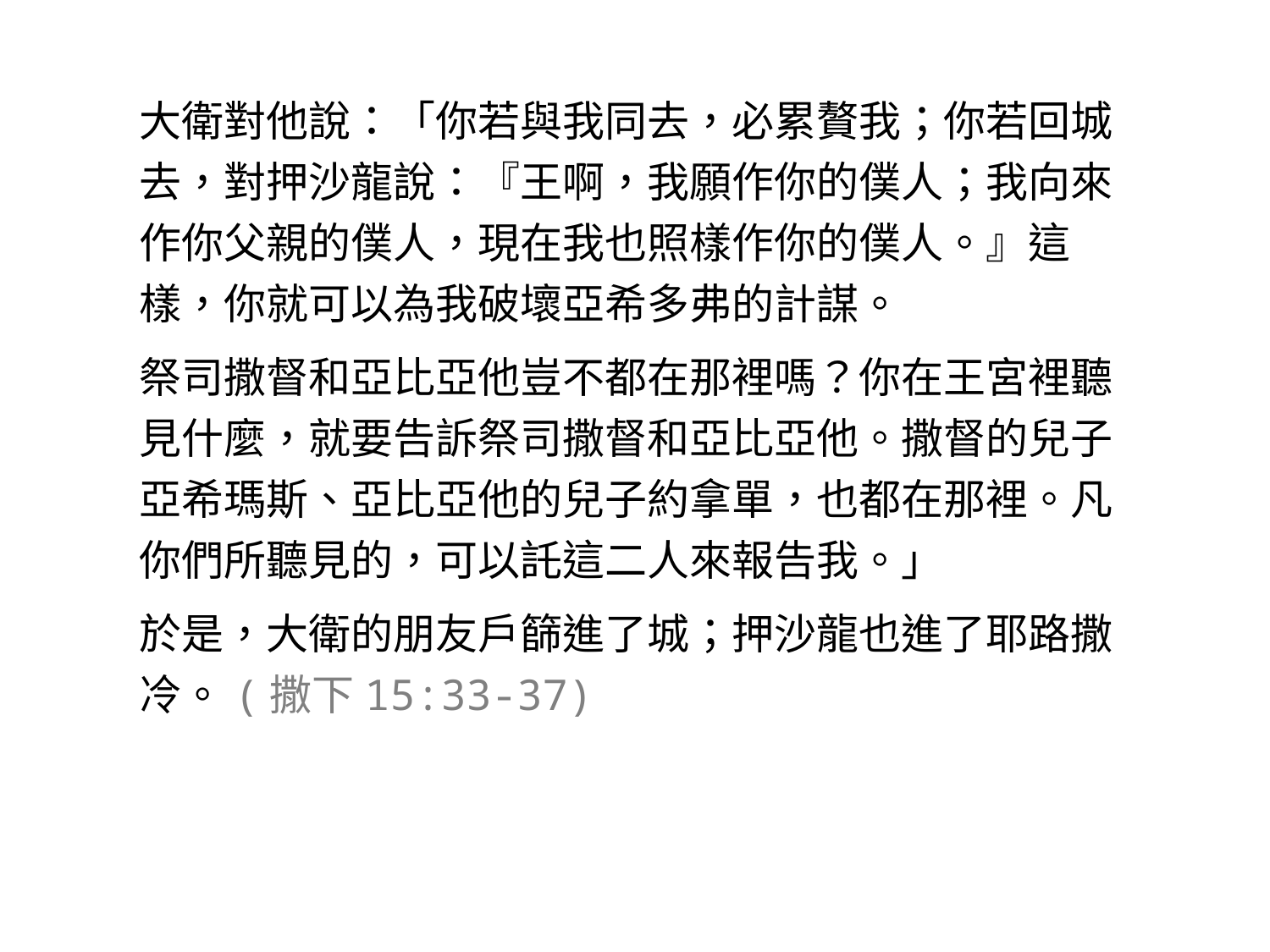

大衛對他說：「你若與我同去，必累贅我；你若回城去，對押沙龍說：『王啊，我願作你的僕人；我向來作你父親的僕人，現在我也照樣作你的僕人。』這樣，你就可以為我破壞亞希多弗的計謀。
祭司撒督和亞比亞他豈不都在那裡嗎？你在王宮裡聽見什麼，就要告訴祭司撒督和亞比亞他。撒督的兒子亞希瑪斯、亞比亞他的兒子約拿單，也都在那裡。凡你們所聽見的，可以託這二人來報告我。」
於是，大衛的朋友戶篩進了城；押沙龍也進了耶路撒冷。(撒下15:33-37)